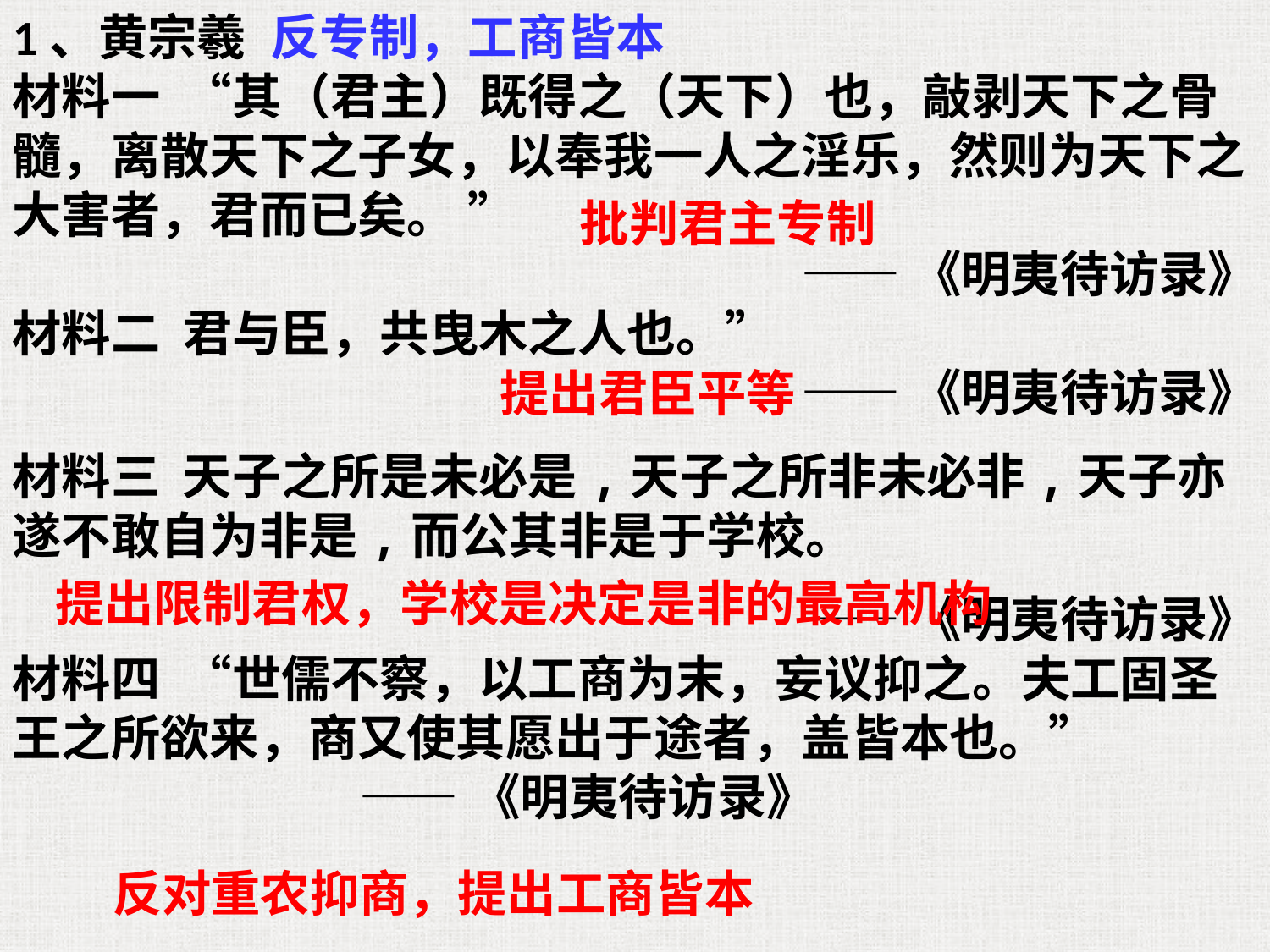

1、黄宗羲
材料一  “其（君主）既得之（天下）也，敲剥天下之骨髓，离散天下之子女，以奉我一人之淫乐，然则为天下之大害者，君而已矣。 ”
——《明夷待访录》
材料二  君与臣，共曳木之人也。”
                               ——《明夷待访录》
材料三  天子之所是未必是,天子之所非未必非,天子亦遂不敢自为非是,而公其非是于学校。
——《明夷待访录》
材料四  “世儒不察，以工商为末，妄议抑之。夫工固圣王之所欲来，商又使其愿出于途者，盖皆本也。”
                               ——《明夷待访录》

反专制，工商皆本
批判君主专制
提出君臣平等
提出限制君权，学校是决定是非的最高机构
反对重农抑商，提出工商皆本